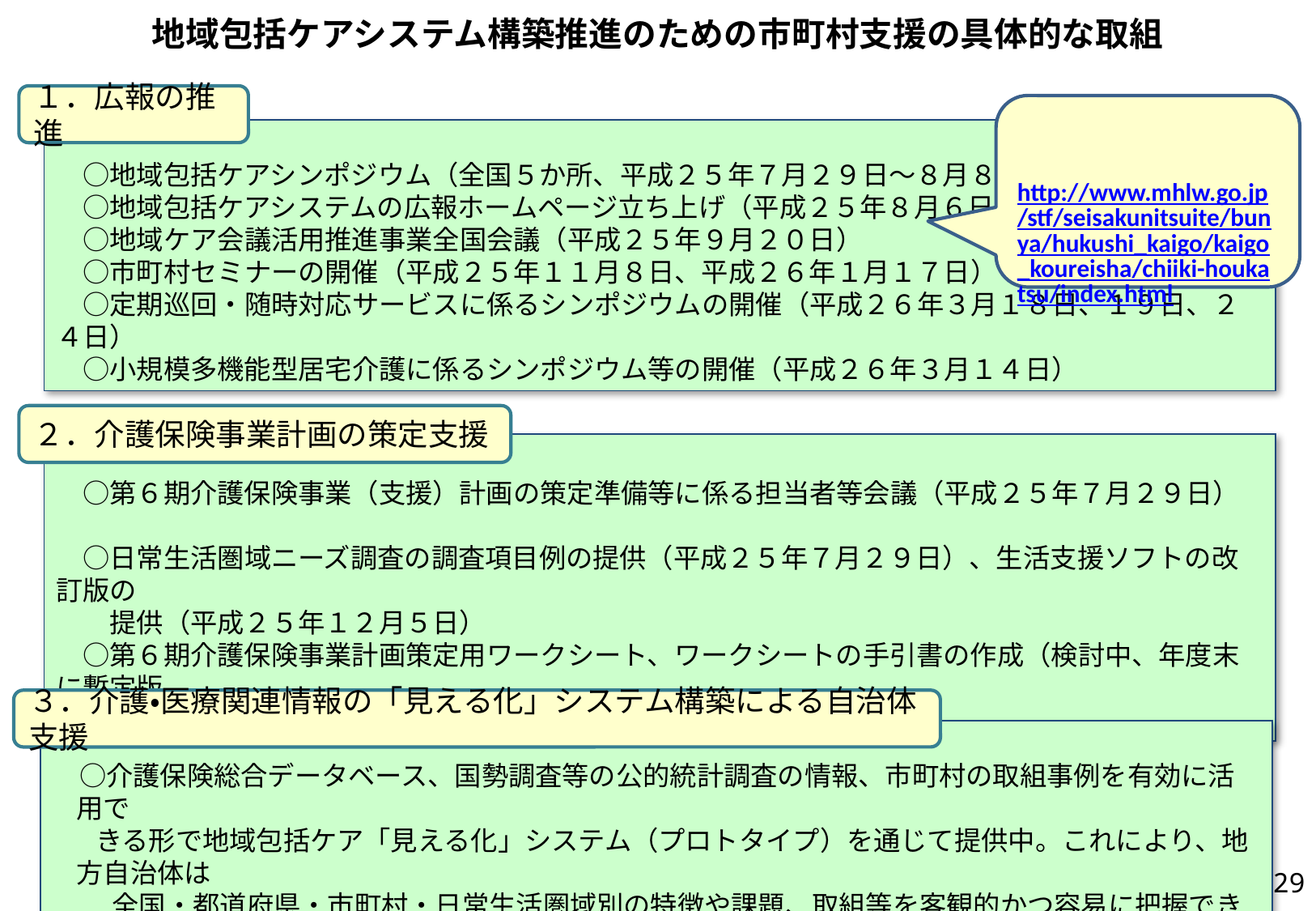

地域包括ケアシステム構築推進のための市町村支援の具体的な取組
１．広報の推進
http://www.mhlw.go.jp/stf/seisakunitsuite/bunya/hukushi_kaigo/kaigo_koureisha/chiiki-houkatsu/index.html

　○地域包括ケアシンポジウム（全国５か所、平成２５年７月２９日～８月８日）
　○地域包括ケアシステムの広報ホームページ立ち上げ（平成２５年８月６日）
　○地域ケア会議活用推進事業全国会議（平成２５年９月２０日）
　○市町村セミナーの開催（平成２５年１１月８日、平成２６年１月１７日）
　○定期巡回・随時対応サービスに係るシンポジウムの開催（平成２６年３月１８日、１９日、２４日）
　○小規模多機能型居宅介護に係るシンポジウム等の開催（平成２６年３月１４日）
２．介護保険事業計画の策定支援

　○第６期介護保険事業（支援）計画の策定準備等に係る担当者等会議（平成２５年７月２９日）
　○日常生活圏域ニーズ調査の調査項目例の提供（平成２５年７月２９日）、生活支援ソフトの改訂版の
　　提供（平成２５年１２月５日）
　○第６期介護保険事業計画策定用ワークシート、ワークシートの手引書の作成（検討中、年度末に暫定版
      提供予定）
３．介護・医療関連情報の「見える化」システム構築による自治体支援

　○介護保険総合データベース、国勢調査等の公的統計調査の情報、市町村の取組事例を有効に活用で
      きる形で地域包括ケア「見える化」システム（プロトタイプ）を通じて提供中。これにより、地方自治体は
　　 全国・都道府県・市町村・日常生活圏域別の特徴や課題、取組等を客観的かつ容易に把握できるよう
　　 になる。
29